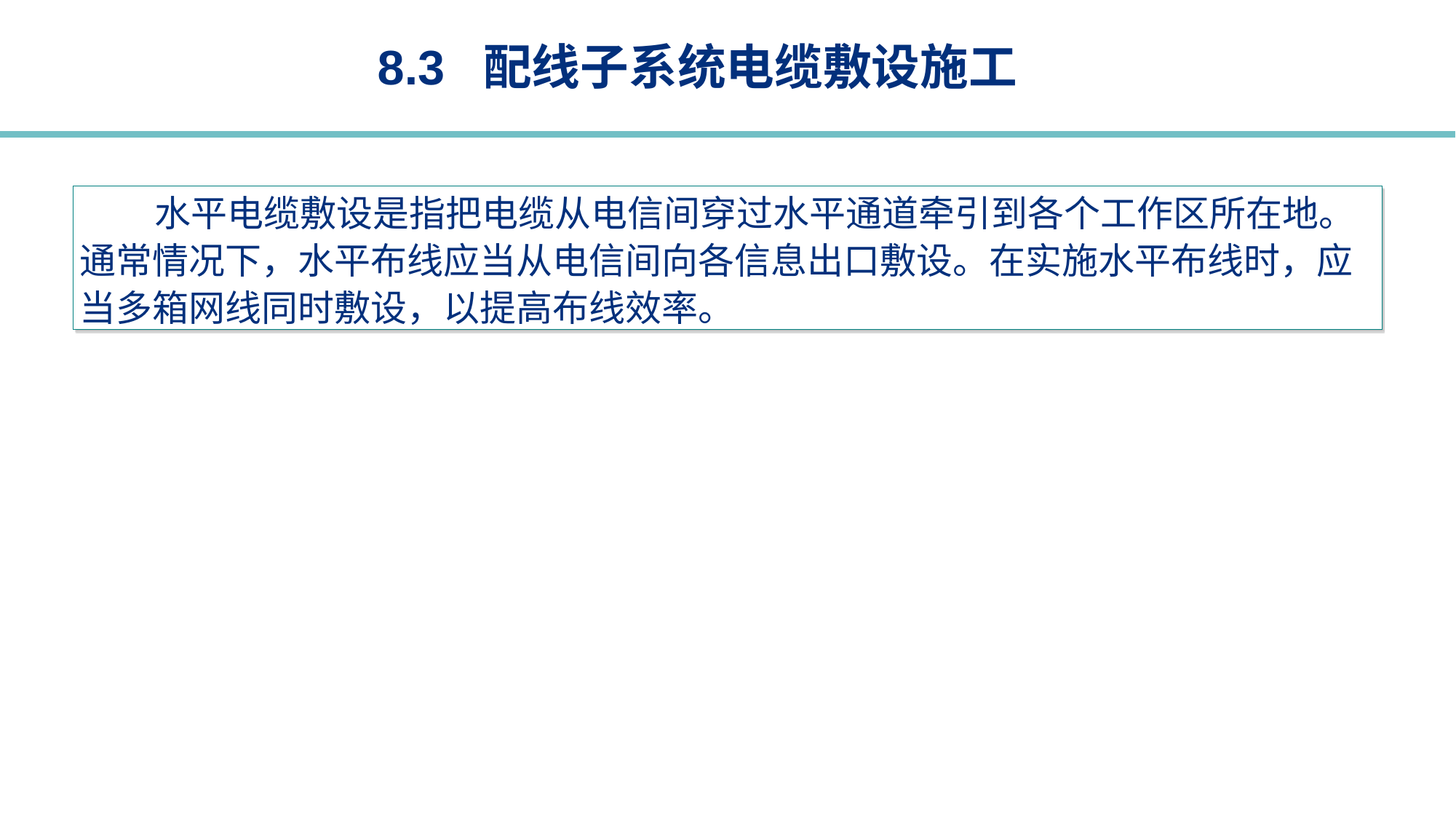

8.3  配线子系统电缆敷设施工
水平电缆敷设是指把电缆从电信间穿过水平通道牵引到各个工作区所在地。通常情况下，水平布线应当从电信间向各信息出口敷设。在实施水平布线时，应当多箱网线同时敷设，以提高布线效率。